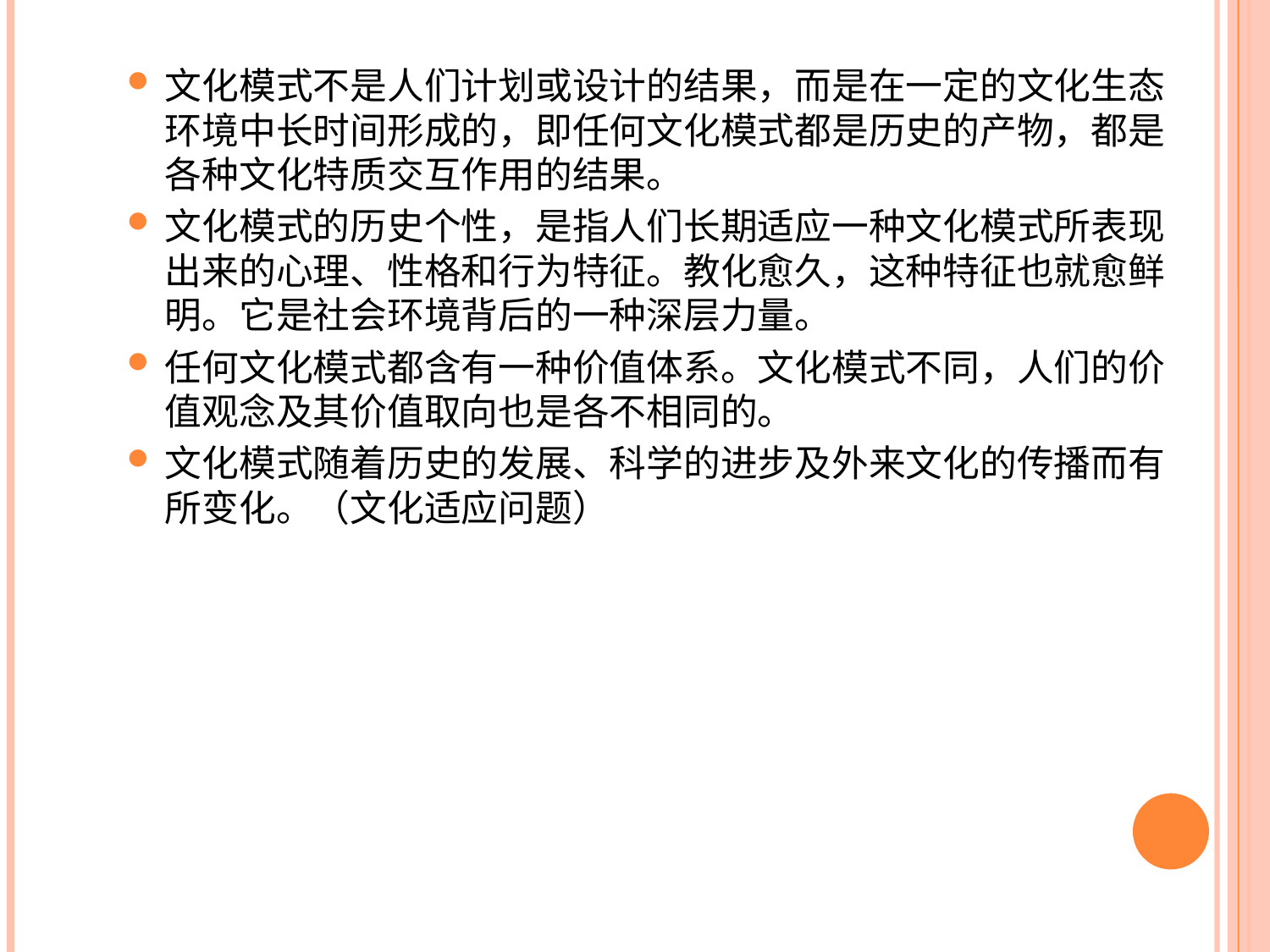

文化模式不是人们计划或设计的结果，而是在一定的文化生态环境中长时间形成的，即任何文化模式都是历史的产物，都是各种文化特质交互作用的结果。
文化模式的历史个性，是指人们长期适应一种文化模式所表现出来的心理、性格和行为特征。教化愈久，这种特征也就愈鲜明。它是社会环境背后的一种深层力量。
任何文化模式都含有一种价值体系。文化模式不同，人们的价值观念及其价值取向也是各不相同的。
文化模式随着历史的发展、科学的进步及外来文化的传播而有所变化。（文化适应问题）